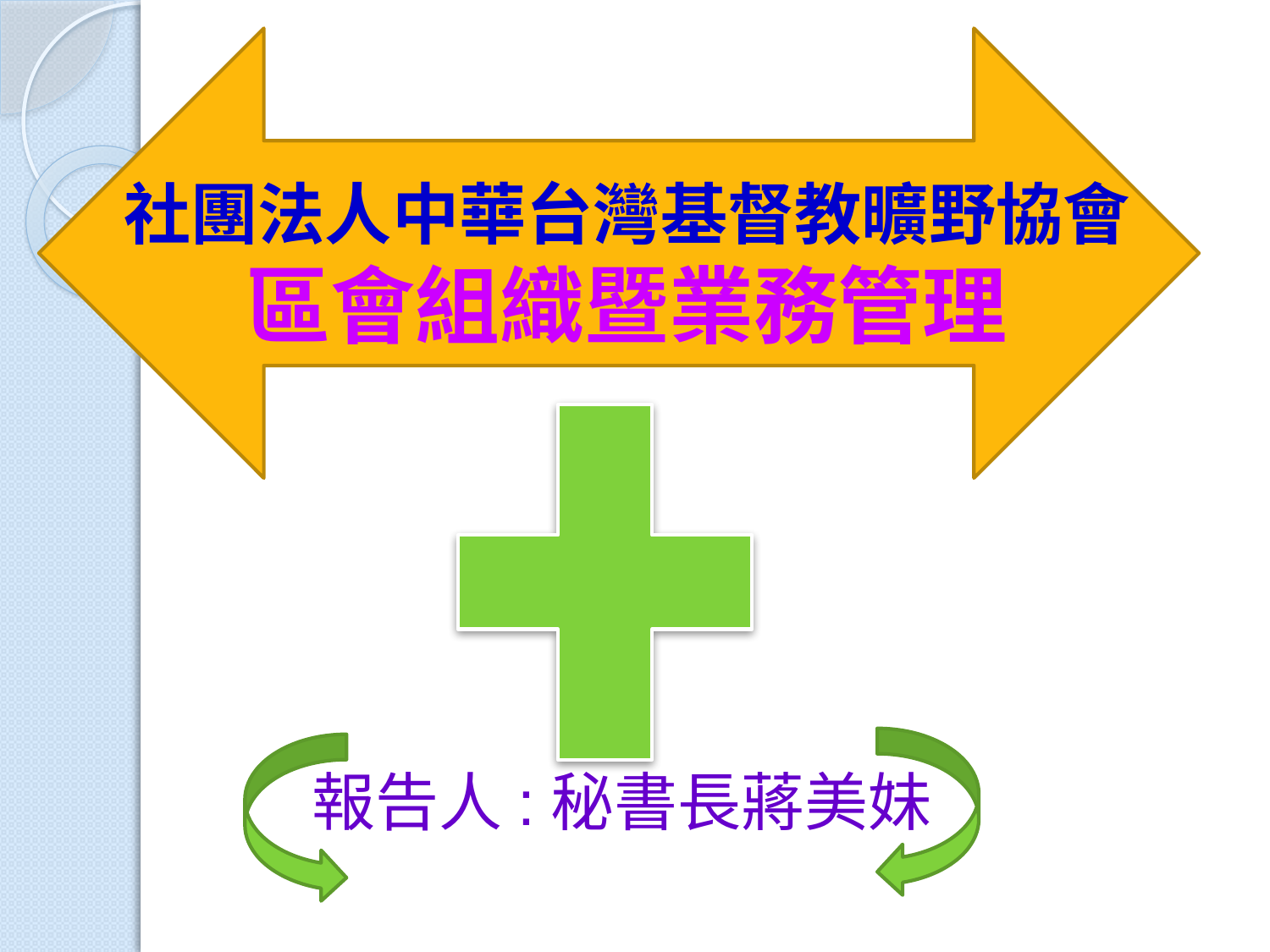

社團法人中華台灣基督教曠野協會區會組織暨業務管理

報告人:秘書長蔣美妹